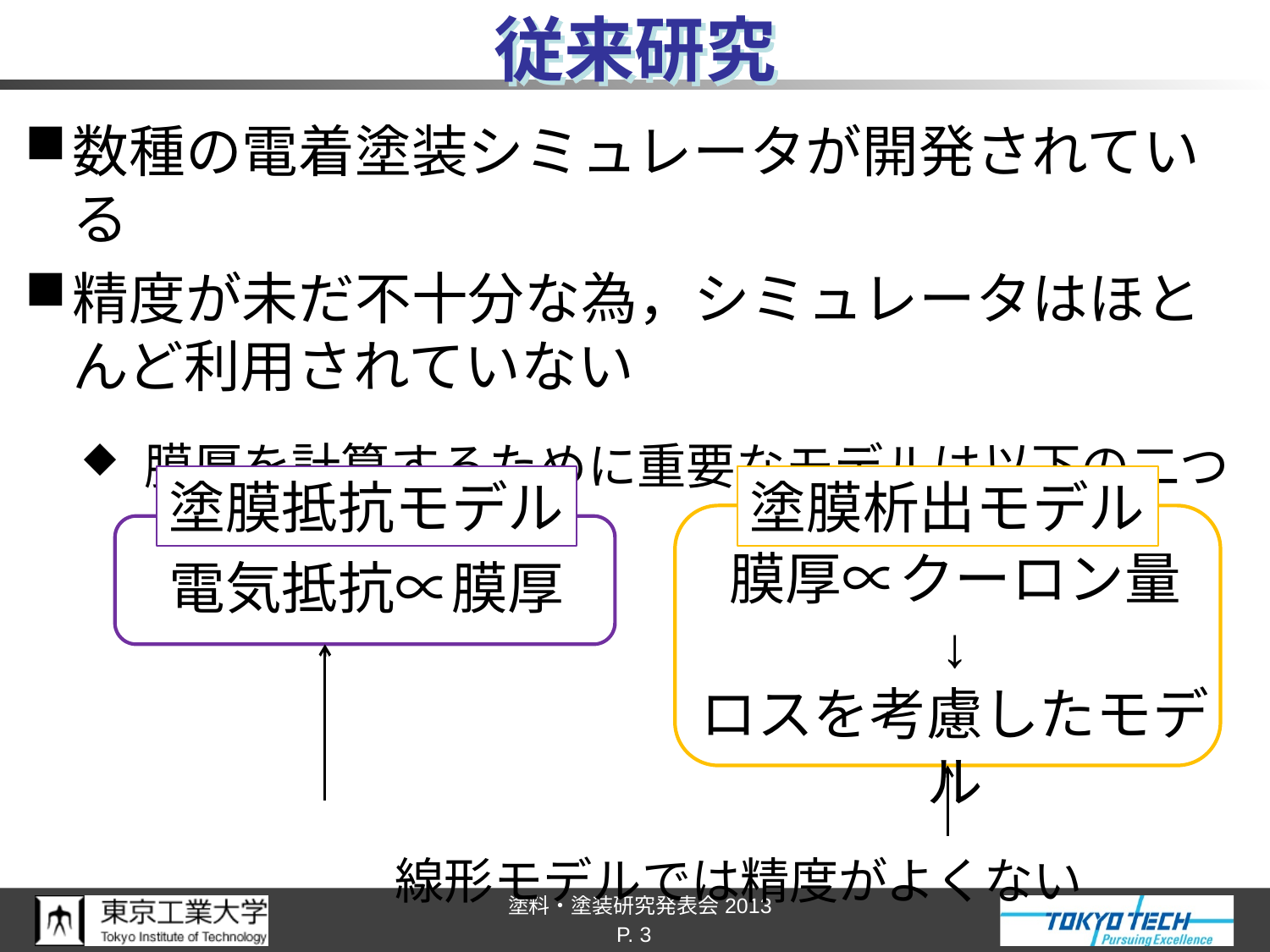

# 従来研究
数種の電着塗装シミュレータが開発されている
精度が未だ不十分な為，シミュレータはほとんど利用されていない

膜厚を計算するために重要なモデルは以下の二つ

　　　　　　 線形モデルでは精度がよくない
塗膜抵抗モデル

電気抵抗∝膜厚
塗膜析出モデル

膜厚∝クーロン量
↓
ロスを考慮したモデル
P. 3